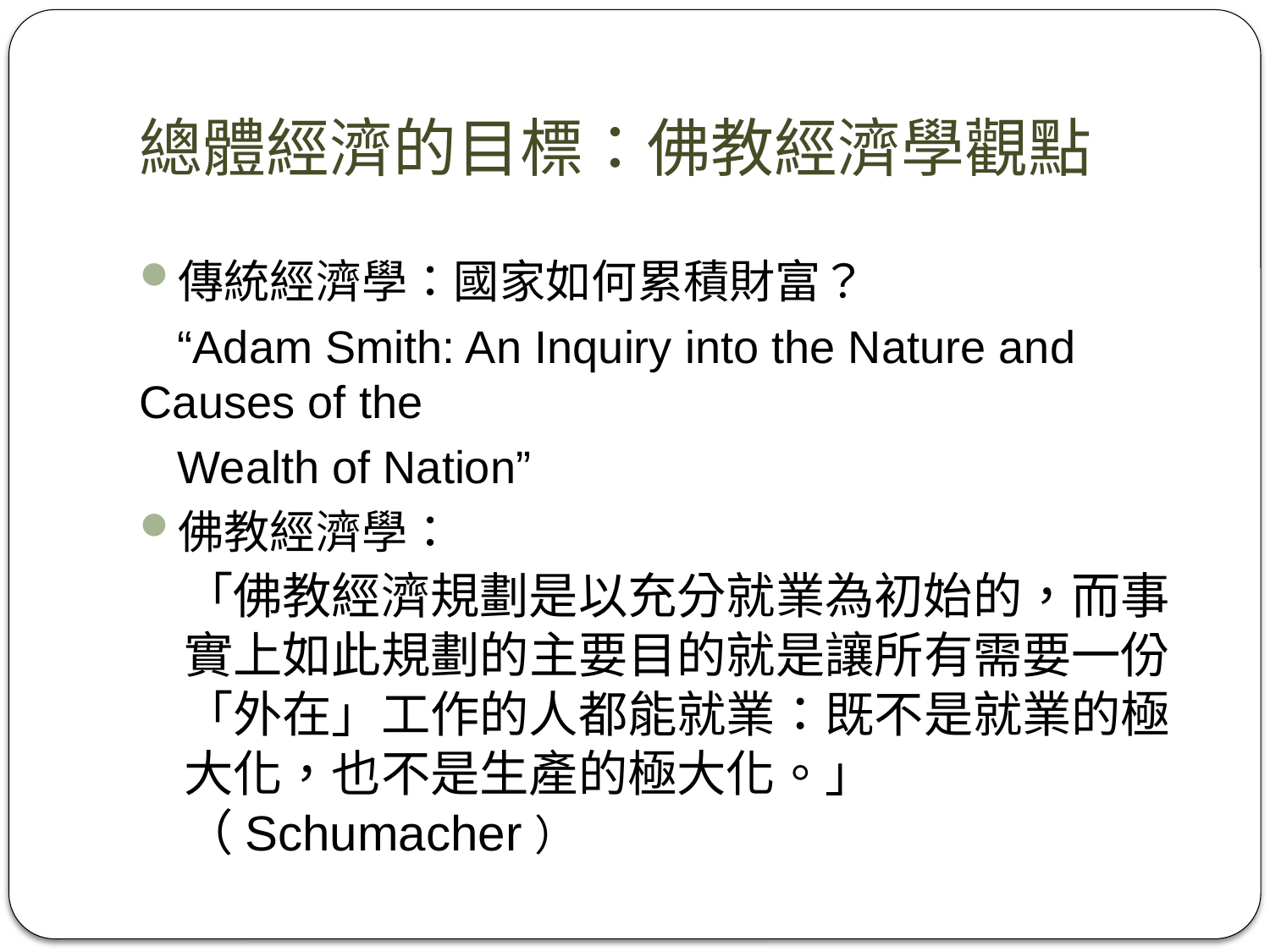

# 總體經濟的目標：佛教經濟學觀點
傳統經濟學：國家如何累積財富？
   “Adam Smith: An Inquiry into the Nature and Causes of the
   Wealth of Nation”
佛教經濟學：
「佛教經濟規劃是以充分就業為初始的，而事實上如此規劃的主要目的就是讓所有需要一份「外在」工作的人都能就業：既不是就業的極大化，也不是生產的極大化。」（Schumacher）